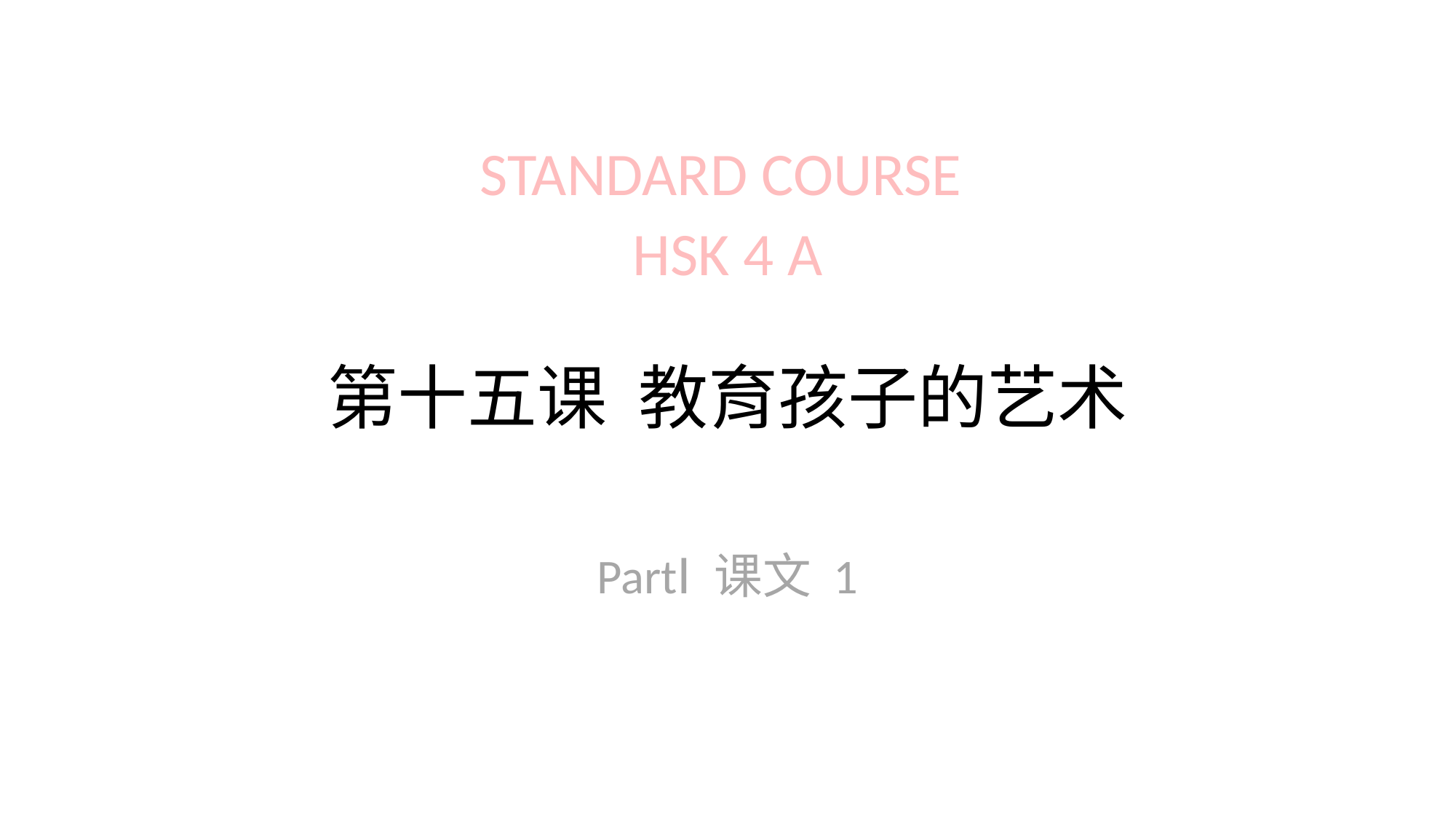

STANDARD COURSE
HSK 4 A
# 第十五课  教育孩子的艺术
PartⅠ 课文 1